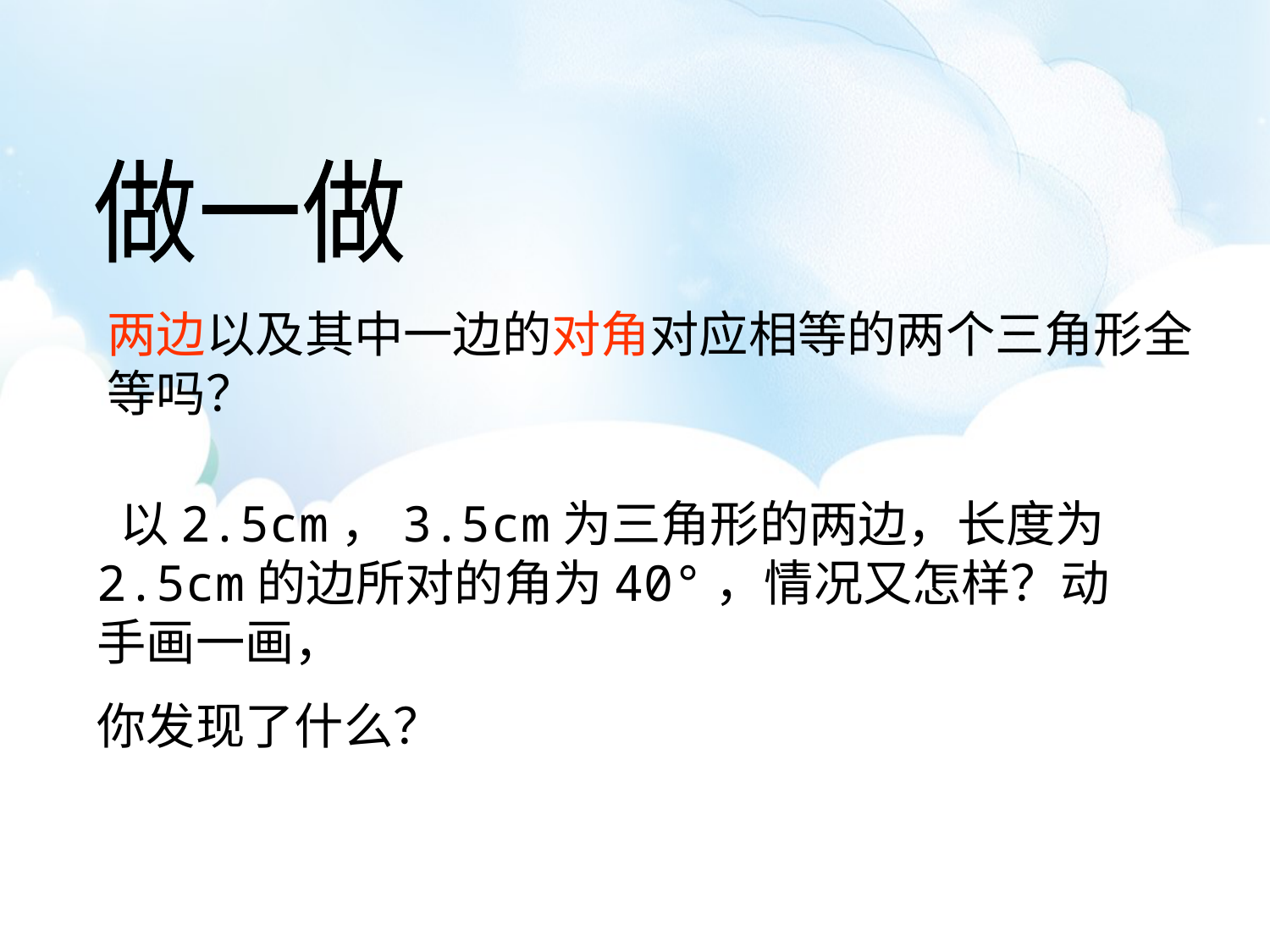

做一做
两边以及其中一边的对角对应相等的两个三角形全等吗？
 以2.5cm，3.5cm为三角形的两边，长度为2.5cm的边所对的角为40°，情况又怎样？动手画一画，
你发现了什么？